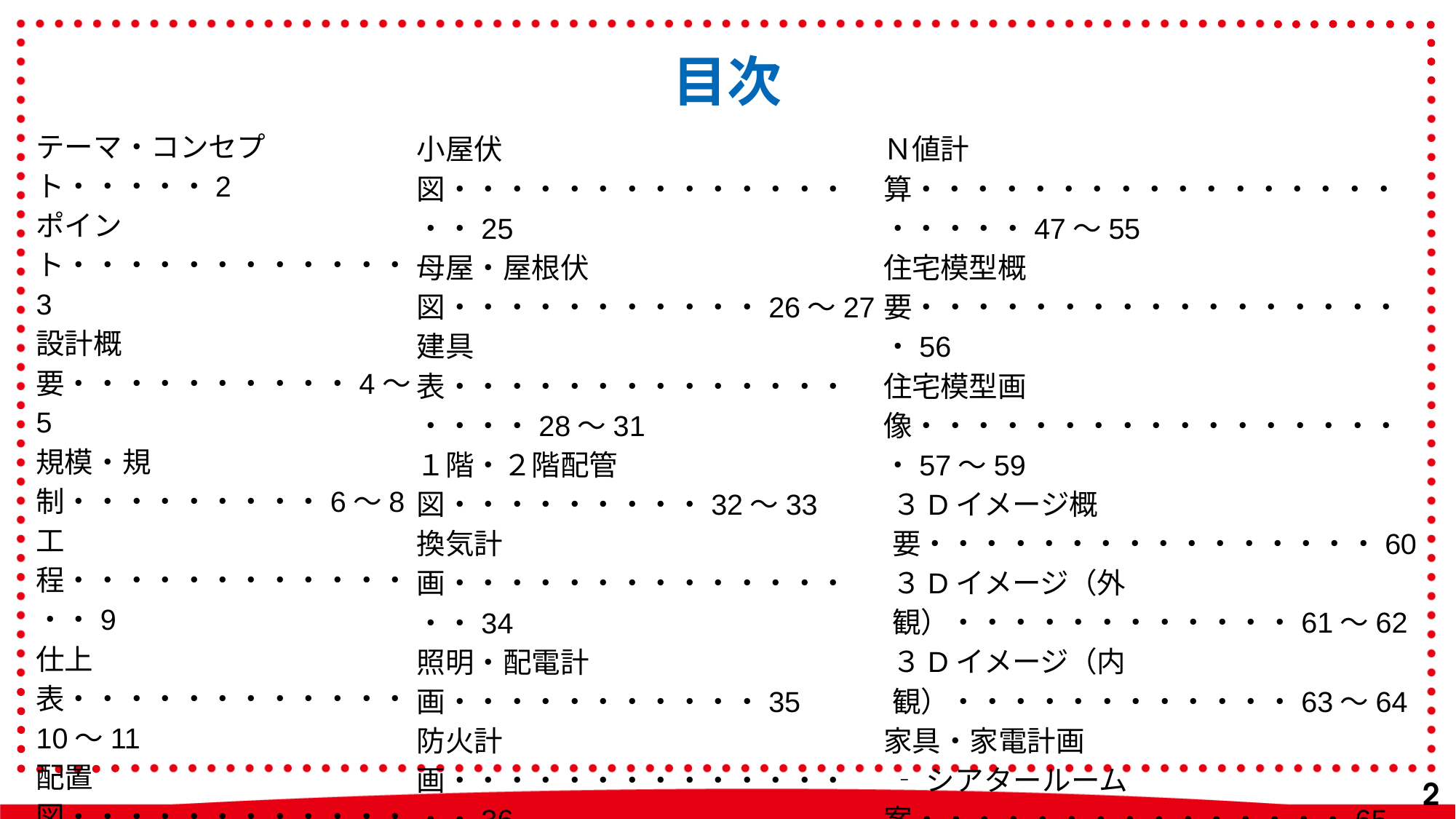

目次

テーマ・コンセプト・・・・・2
ポイント・・・・・・・・・・・・3
設計概要・・・・・・・・・・4～5
規模・規制・・・・・・・・・6～8
工程・・・・・・・・・・・・・・9
仕上表・・・・・・・・・・・・10～11
配置図・・・・・・・・・・・・12
１階・２階平面図・・・13～14
北立面図・・・・・・・・・・15～16
南立面図・・・・・・・・・・17
西立面図・・・・・・・・・・18
東立面図・・・・・・・・・・19
断面図・・・・・・・・・・・・20
矩計図・・・・・・・・・・・・21
基礎伏図・・・・・・・・・・22
１階・２階床伏図・・・23～24
Ｎ値計算・・・・・・・・・・・・・・・・・・・・・・47～55
住宅模型概要・・・・・・・・・・・・・・・・・・56
住宅模型画像・・・・・・・・・・・・・・・・・・57～59
３Dイメージ概要・・・・・・・・・・・・・・・・60
３Dイメージ（外観）・・・・・・・・・・・・61～62
３Dイメージ（内観）・・・・・・・・・・・・63～64
家具・家電計画
 ‐シアタールーム案・・・・・・・・・・・・・・・65
 ‐シアタールームイメージ・・・・・・・・・・・66
 ‐ネイチャールーム案・・・・・・・・・・・・・・67
 ‐ネイチャールームイメージ・・・・・・・・・・68
 ‐ヘルスケア・ミラバスルーム案・・・・・・・69
 ‐ヘルスケア・ミラバスルームイメージ・・・70
ＶＲ開発概要・・・・・・・・・・・・・・・・・・71
取込の様子・・・・・・・・・・・・・・・・・・・・72
最後に・・・・・・・・・・・・・・・・・・・・・・・・73
小屋伏図・・・・・・・・・・・・・・・・25
母屋・屋根伏図・・・・・・・・・・・26～27
建具表・・・・・・・・・・・・・・・・・・28～31
１階・２階配管図・・・・・・・・・32～33
換気計画・・・・・・・・・・・・・・・・34
照明・配電計画・・・・・・・・・・・35
防火計画・・・・・・・・・・・・・・・・36
軸組図・・・・・・・・・・・・・・・・・・37
１・２階耐力壁配置図・・・・・38～39
必要壁量・・・・・・・・・・・・・・・・40
存在壁量・・・・・・・・・・・・・・・・41
必要壁量（四分割法）・・・・42
存在壁量（四分割法）・・・・43
採光計算・・・・・・・・・・・・・・・・44
換気計算・・・・・・・・・・・・・・・・45
排煙計算・・・・・・・・・・・・・・・・46

2